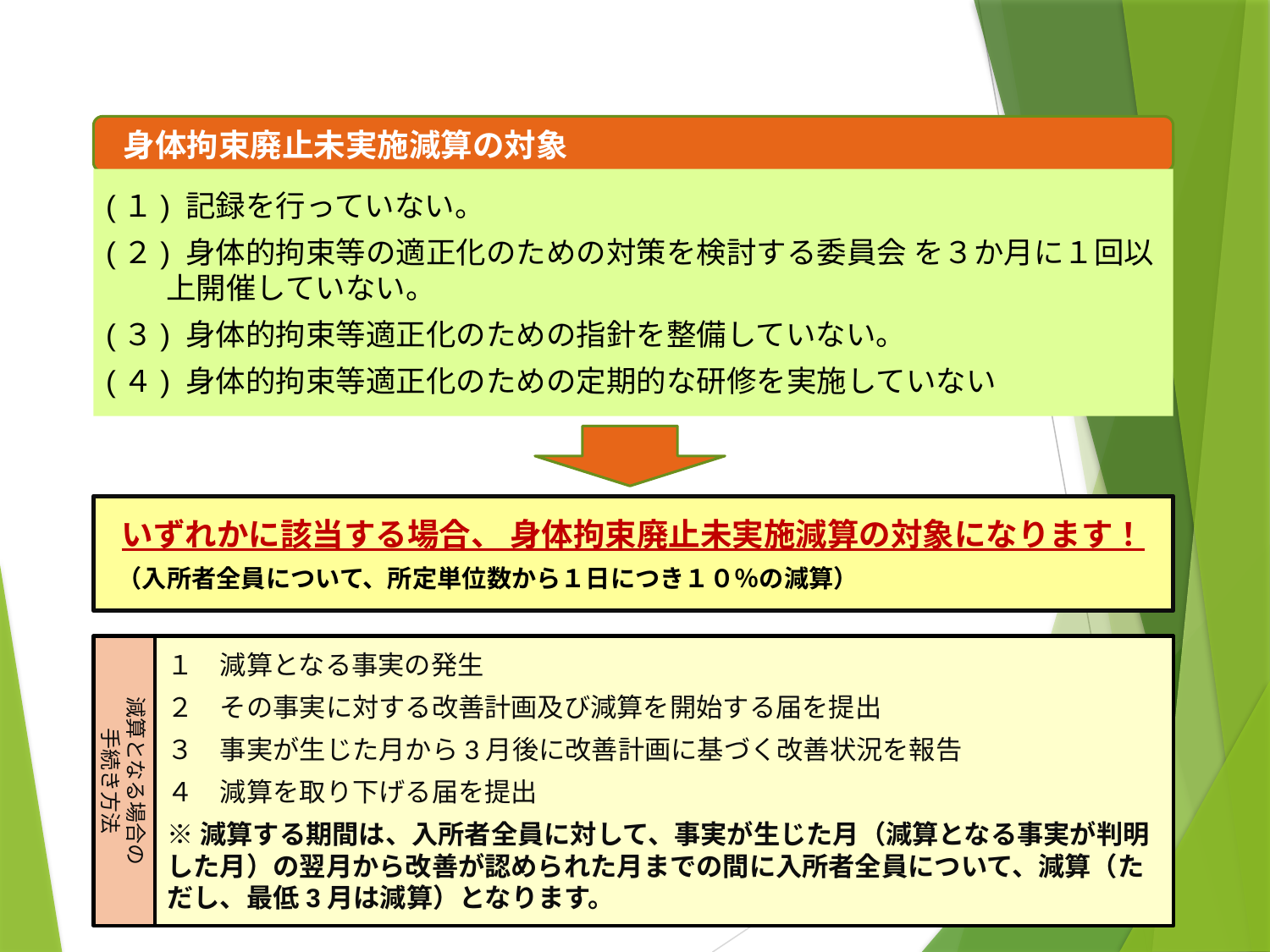

身体拘束廃止未実施減算の対象
(１) 記録を行っていない。
(２) 身体的拘束等の適正化のための対策を検討する委員会 を３か月に１回以
　　上開催していない。
(３) 身体的拘束等適正化のための指針を整備していない。
(４) 身体的拘束等適正化のための定期的な研修を実施していない

いずれかに該当する場合、 身体拘束廃止未実施減算の対象になります！
 （入所者全員について、所定単位数から１日につき１０％の減算）
減算となる場合の
手続き方法
１　減算となる事実の発生
２　その事実に対する改善計画及び減算を開始する届を提出
３　事実が生じた月から3月後に改善計画に基づく改善状況を報告
４　減算を取り下げる届を提出
※減算する期間は、入所者全員に対して、事実が生じた月（減算となる事実が判明した月）の翌月から改善が認められた月までの間に入所者全員について、減算（ただし、最低3月は減算）となります。
26